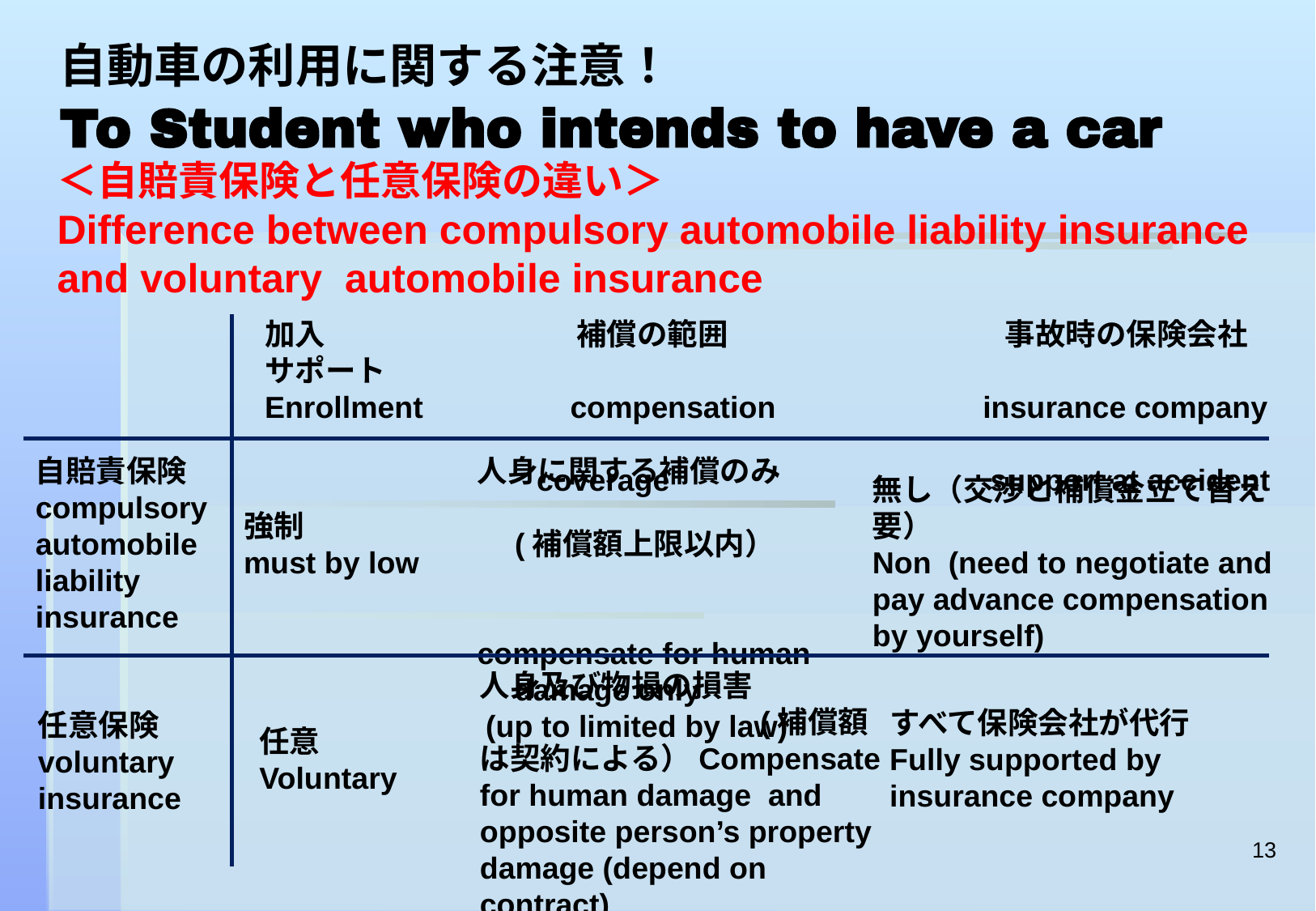

自動車の利用に関する注意！
To Student who intends to have a car
＜自賠責保険と任意保険の違い＞
Difference between compulsory automobile liability insurance and voluntary  automobile insurance
加入　　　　　　          補償の範囲　　　　　　　　     事故時の保険会社サポート
Enrollment　　    　  compensation               　     insurance company
                               　  coverage 　　　　　　　　        support at accident
自賠責保険
compulsory automobile liability insurance
人身に関する補償のみ
　(補償額上限以内）
compensate for human 　damage only
 (up to limited by law)
無し（交渉と補償金立て替え要）
Non  (need to negotiate and pay advance compensation by yourself)
強制
must by low
人身及び物損の損害　　　　　　　　　　　　　(補償額は契約による）Compensate for human damage  and opposite person’s property damage (depend on contract)
すべて保険会社が代行
Fully supported by 　insurance company
任意保険
voluntary insurance
任意Voluntary
13